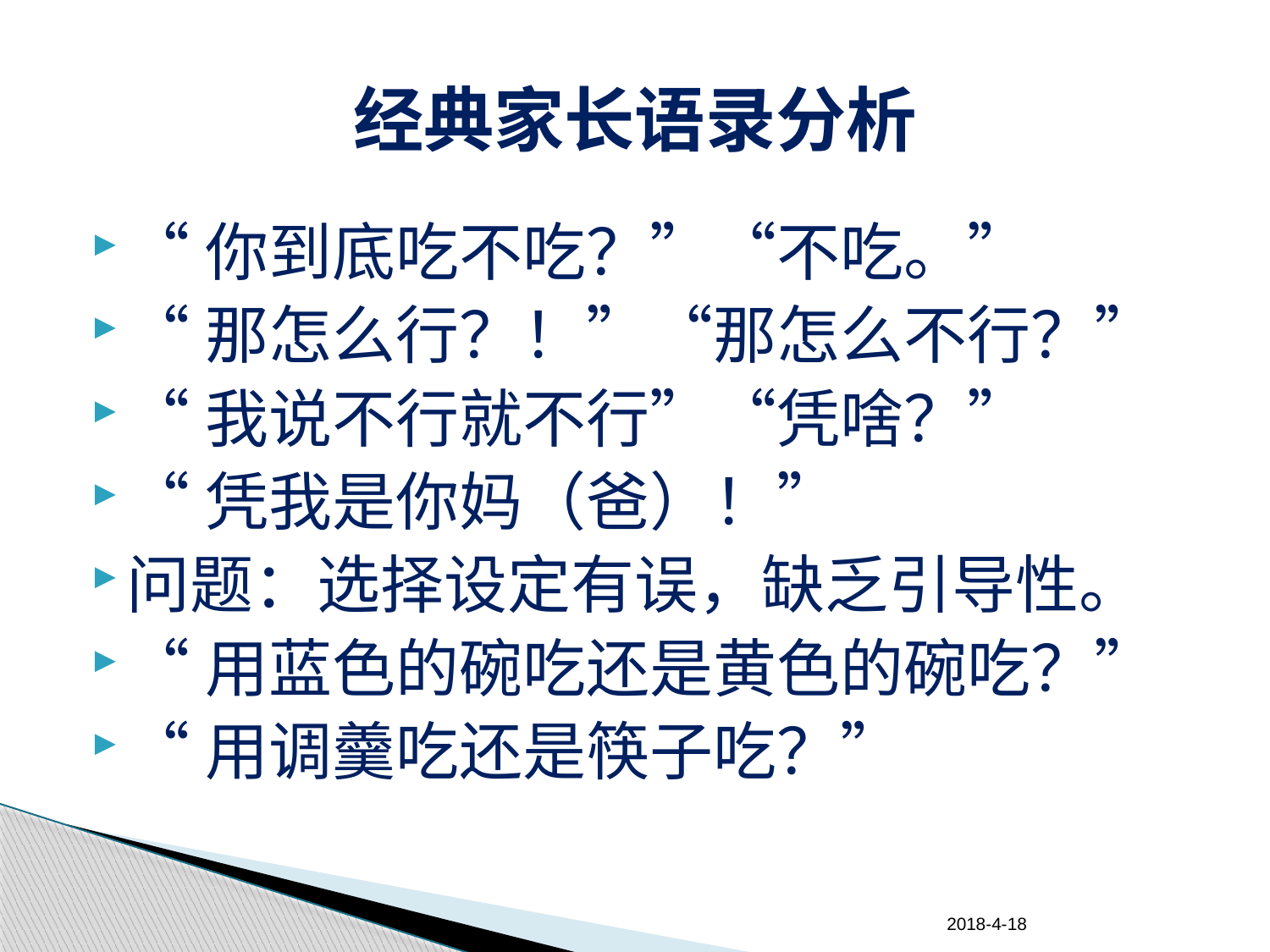

# 经典家长语录分析
“你到底吃不吃？”“不吃。”
“那怎么行？！”“那怎么不行？”
“我说不行就不行”“凭啥？”
“凭我是你妈（爸）！”
问题：选择设定有误，缺乏引导性。
“用蓝色的碗吃还是黄色的碗吃？”
“用调羹吃还是筷子吃？”
2018-4-18